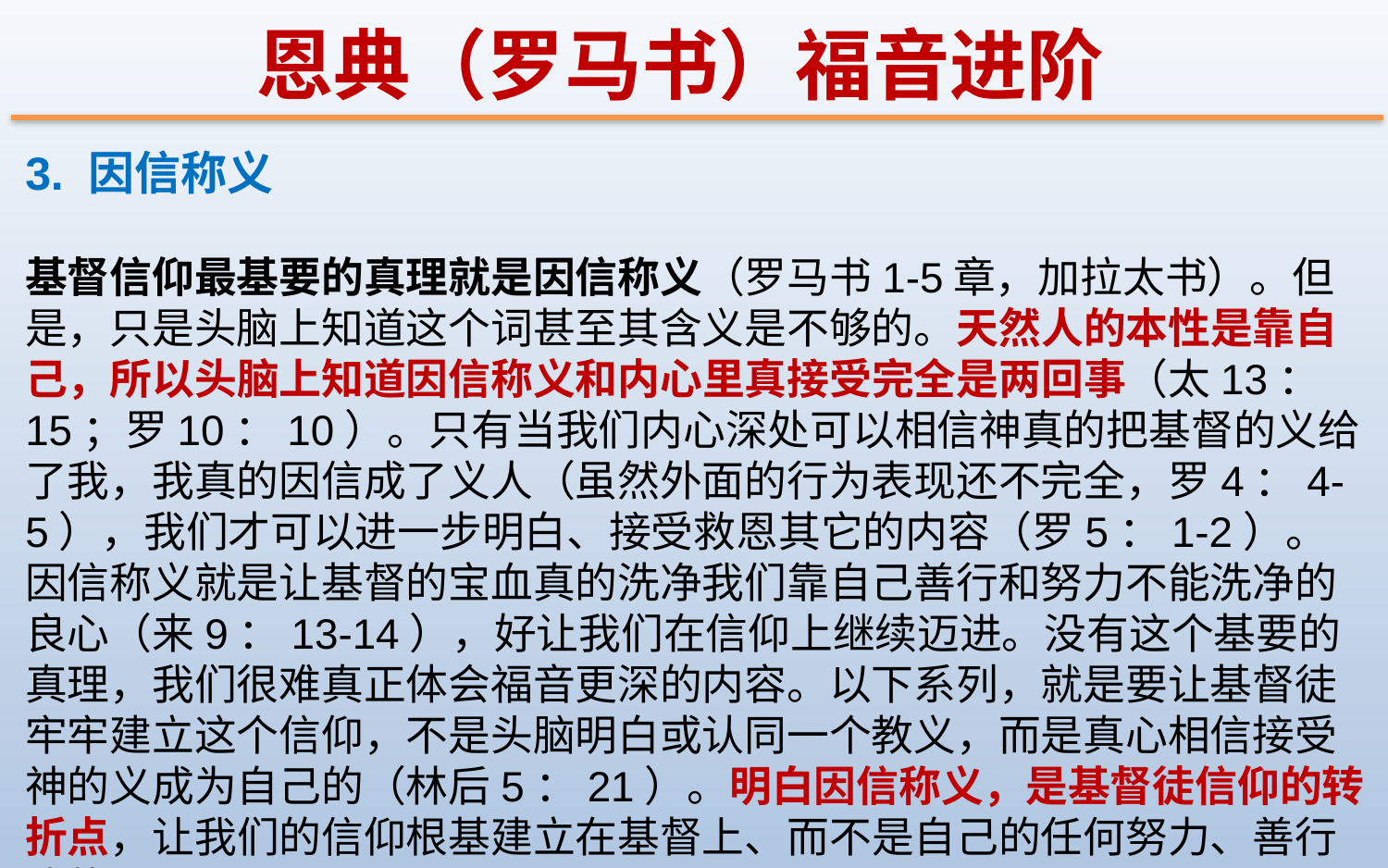

恩典（罗马书）福音进阶
3. 因信称义

基督信仰最基要的真理就是因信称义（罗马书1-5章，加拉太书）。但是，只是头脑上知道这个词甚至其含义是不够的。天然人的本性是靠自己，所以头脑上知道因信称义和内心里真接受完全是两回事（太13：15；罗10：10）。只有当我们内心深处可以相信神真的把基督的义给了我，我真的因信成了义人（虽然外面的行为表现还不完全，罗4：4-5），我们才可以进一步明白、接受救恩其它的内容（罗5：1-2）。因信称义就是让基督的宝血真的洗净我们靠自己善行和努力不能洗净的良心（来9：13-14），好让我们在信仰上继续迈进。没有这个基要的真理，我们很难真正体会福音更深的内容。以下系列，就是要让基督徒牢牢建立这个信仰，不是头脑明白或认同一个教义，而是真心相信接受神的义成为自己的（林后5：21）。明白因信称义，是基督徒信仰的转折点，让我们的信仰根基建立在基督上、而不是自己的任何努力、善行或热心。